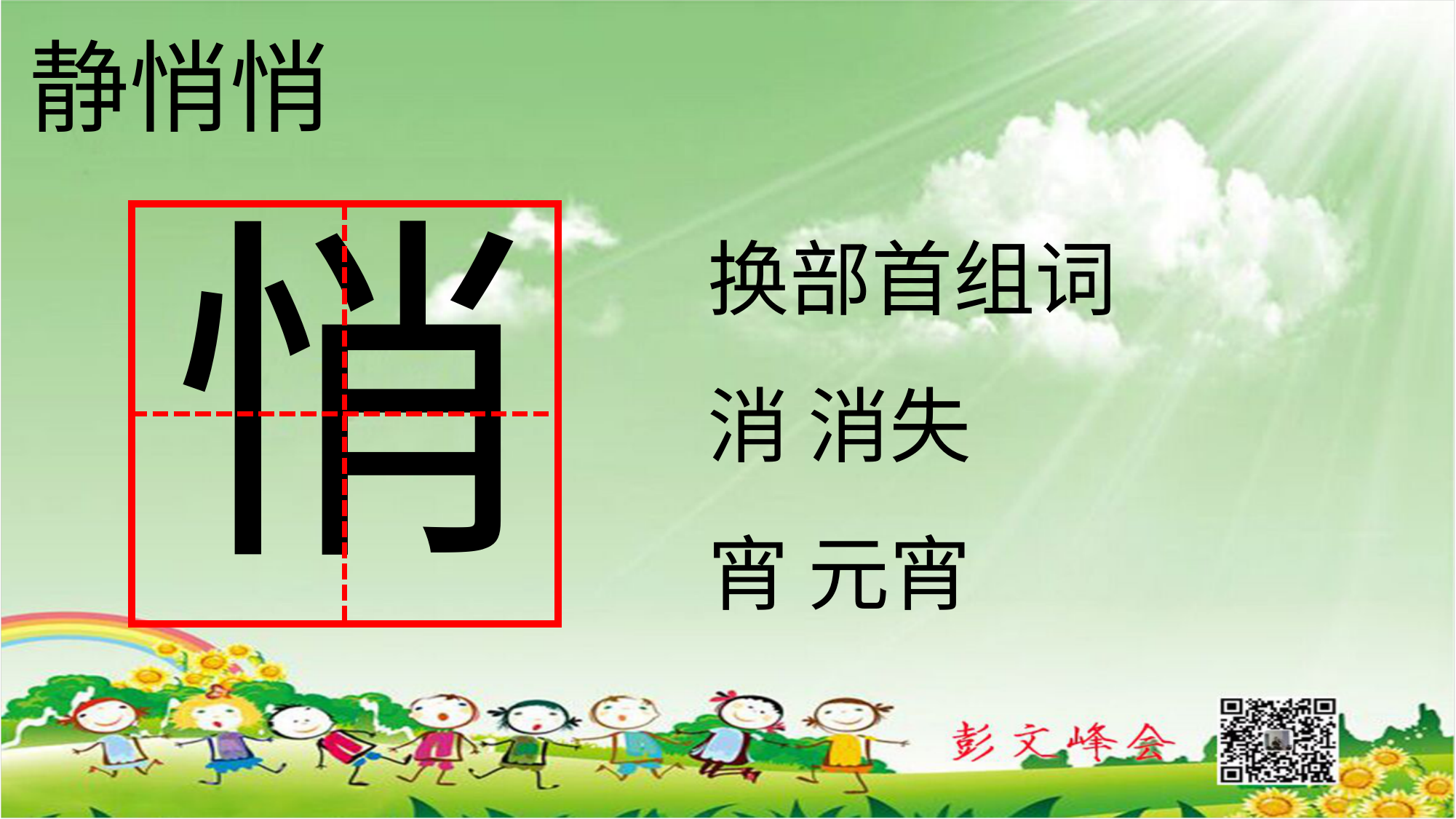

静悄悄
悄
换部首组词
消 消失
宵 元宵